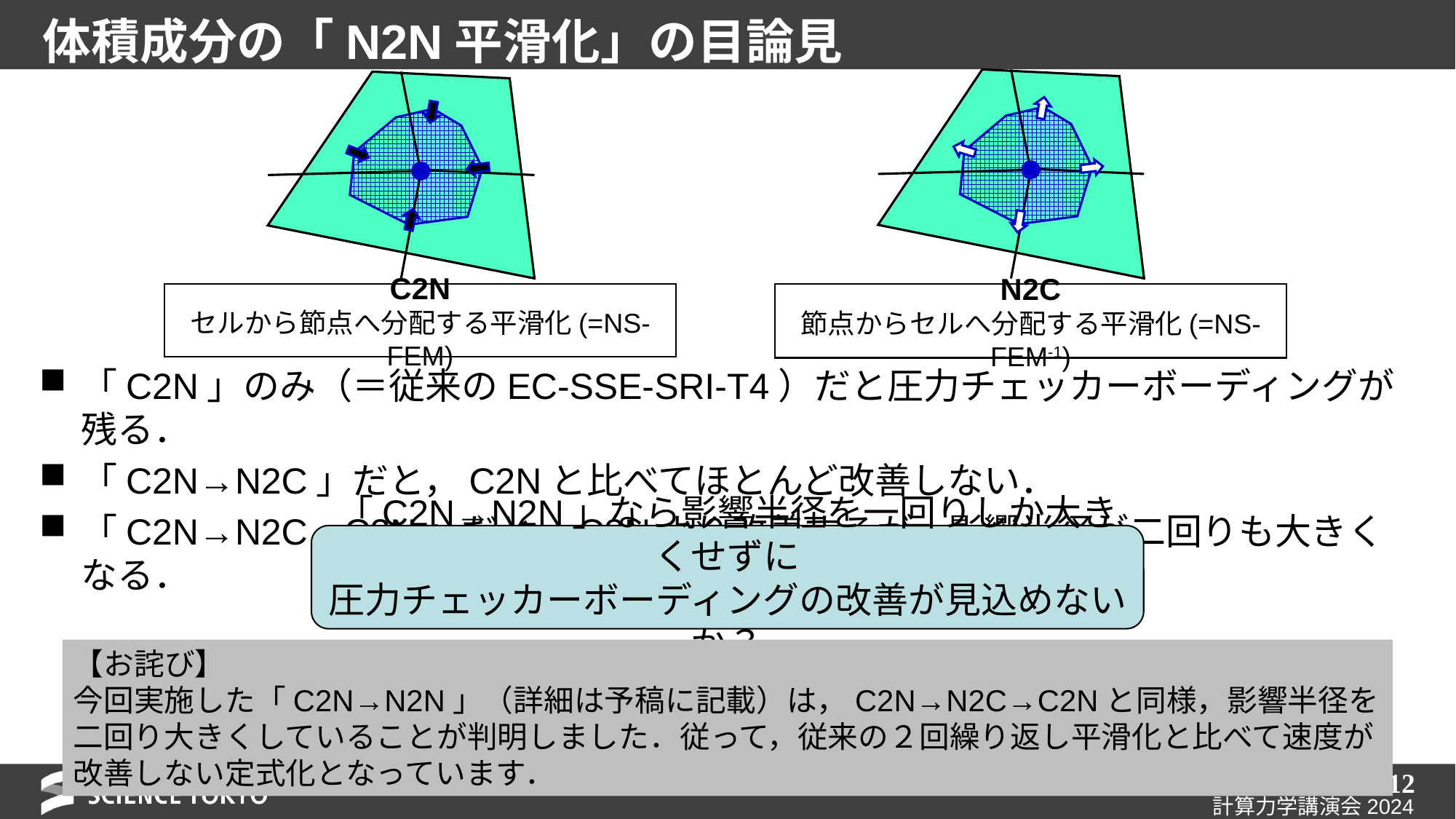

# 体積成分の「N2N平滑化」の目論見

「C2N」のみ（＝従来のEC-SSE-SRI-T4）だと圧力チェッカーボーディングが残る．
「C2N→N2C」だと，C2Nと比べてほとんど改善しない．
「C2N→N2C→C2N」だと，C2Nより改善するが，影響半径が二回りも大きくなる．
C2N
セルから節点へ分配する平滑化(=NS-FEM)
N2C
節点からセルへ分配する平滑化(=NS-FEM-1)
「C2N→N2N」なら影響半径を一回りしか大きくせずに
圧力チェッカーボーディングの改善が見込めないか？
【お詫び】
今回実施した「C2N→N2N」（詳細は予稿に記載）は，C2N→N2C→C2Nと同様，影響半径を二回り大きくしていることが判明しました．従って，従来の２回繰り返し平滑化と比べて速度が改善しない定式化となっています．
P. 12